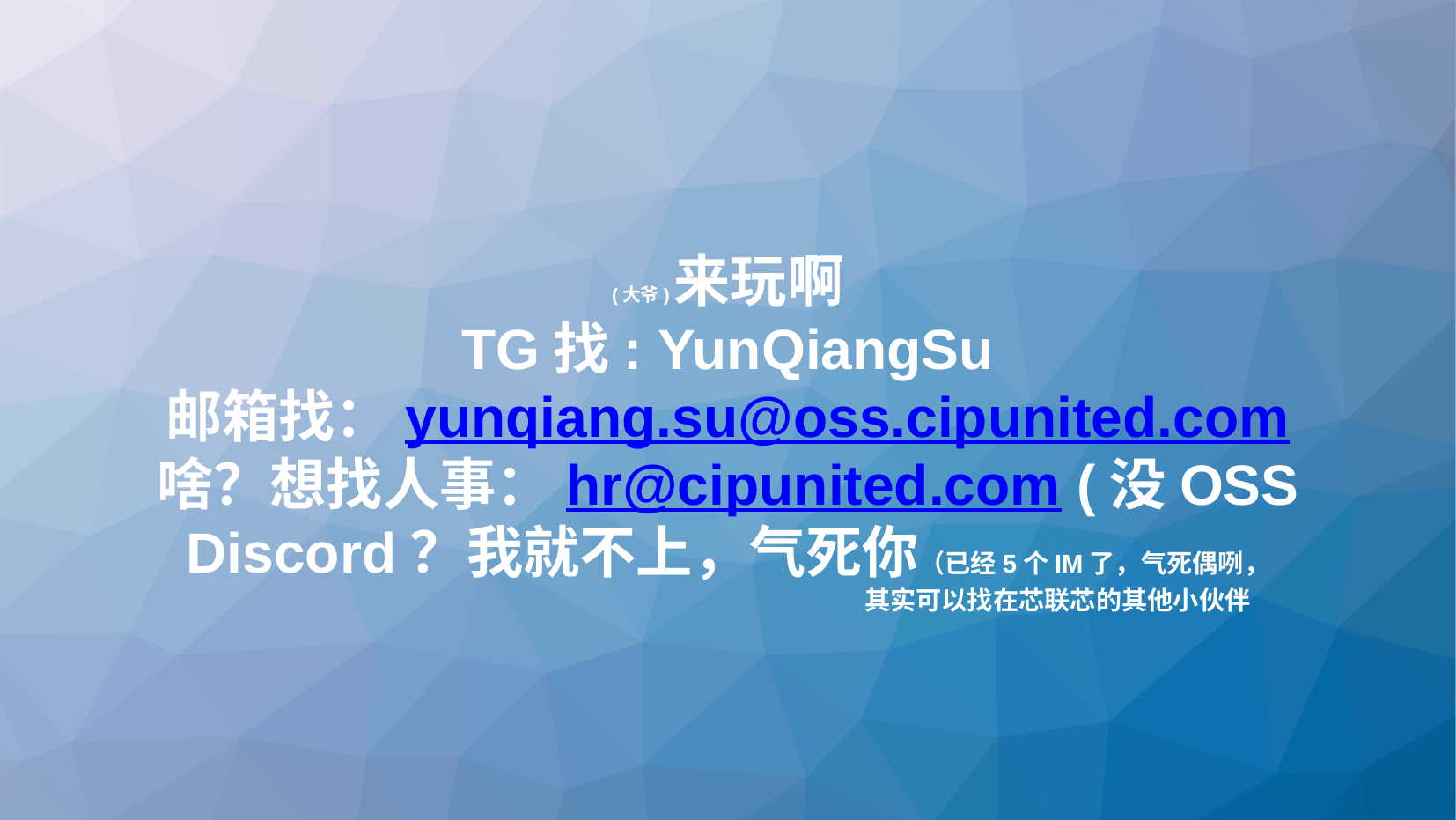

(大爷)来玩啊
TG找: YunQiangSu
邮箱找：yunqiang.su@oss.cipunited.com
啥？想找人事：hr@cipunited.com (没OSS
Discord？我就不上，气死你（已经5个IM了，气死偶咧，
                                                                                                              其实可以找在芯联芯的其他小伙伴